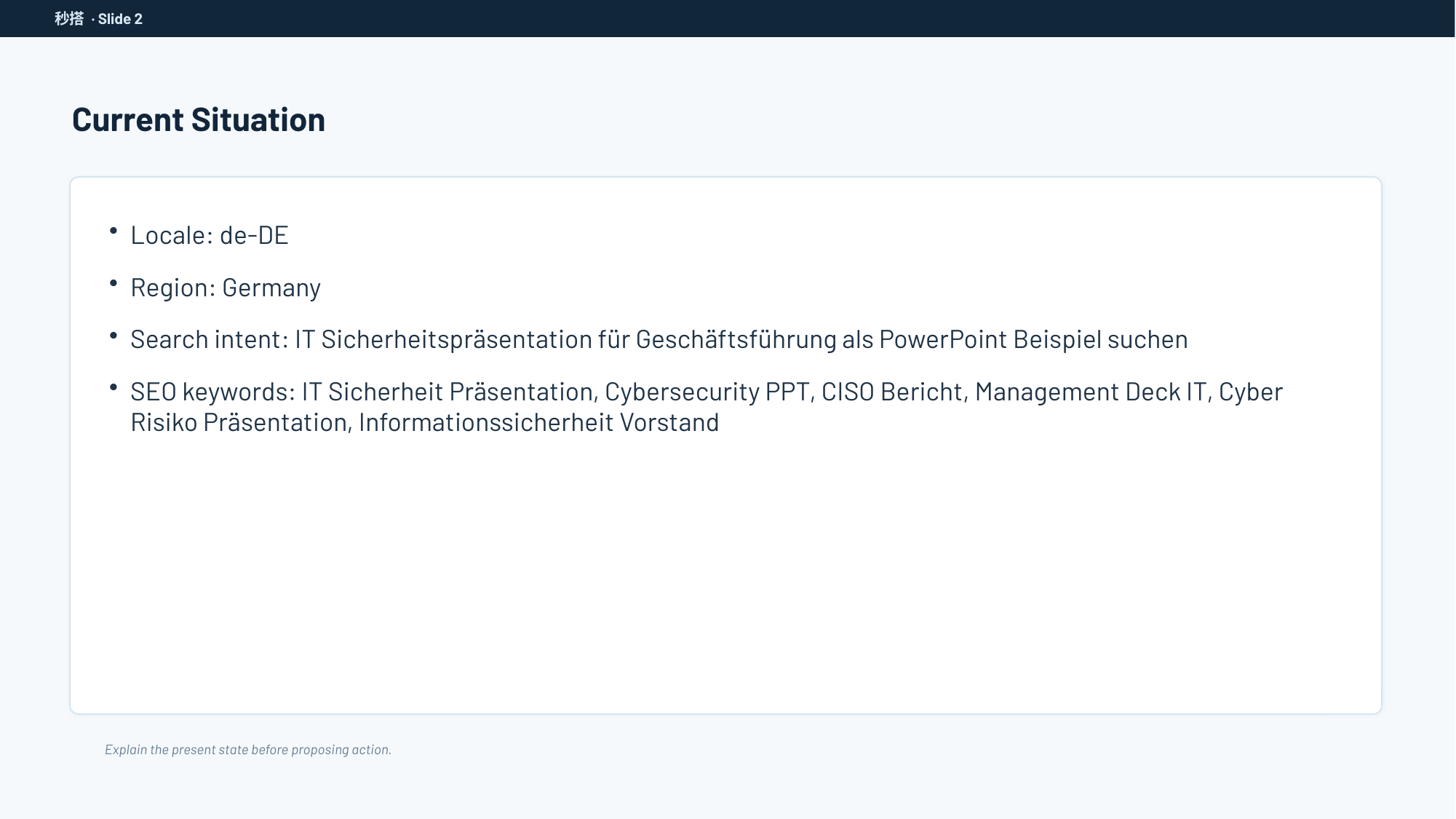

秒搭 · Slide 2
Current Situation

Locale: de-DE
Region: Germany
Search intent: IT Sicherheitspräsentation für Geschäftsführung als PowerPoint Beispiel suchen
SEO keywords: IT Sicherheit Präsentation, Cybersecurity PPT, CISO Bericht, Management Deck IT, Cyber Risiko Präsentation, Informationssicherheit Vorstand
Explain the present state before proposing action.